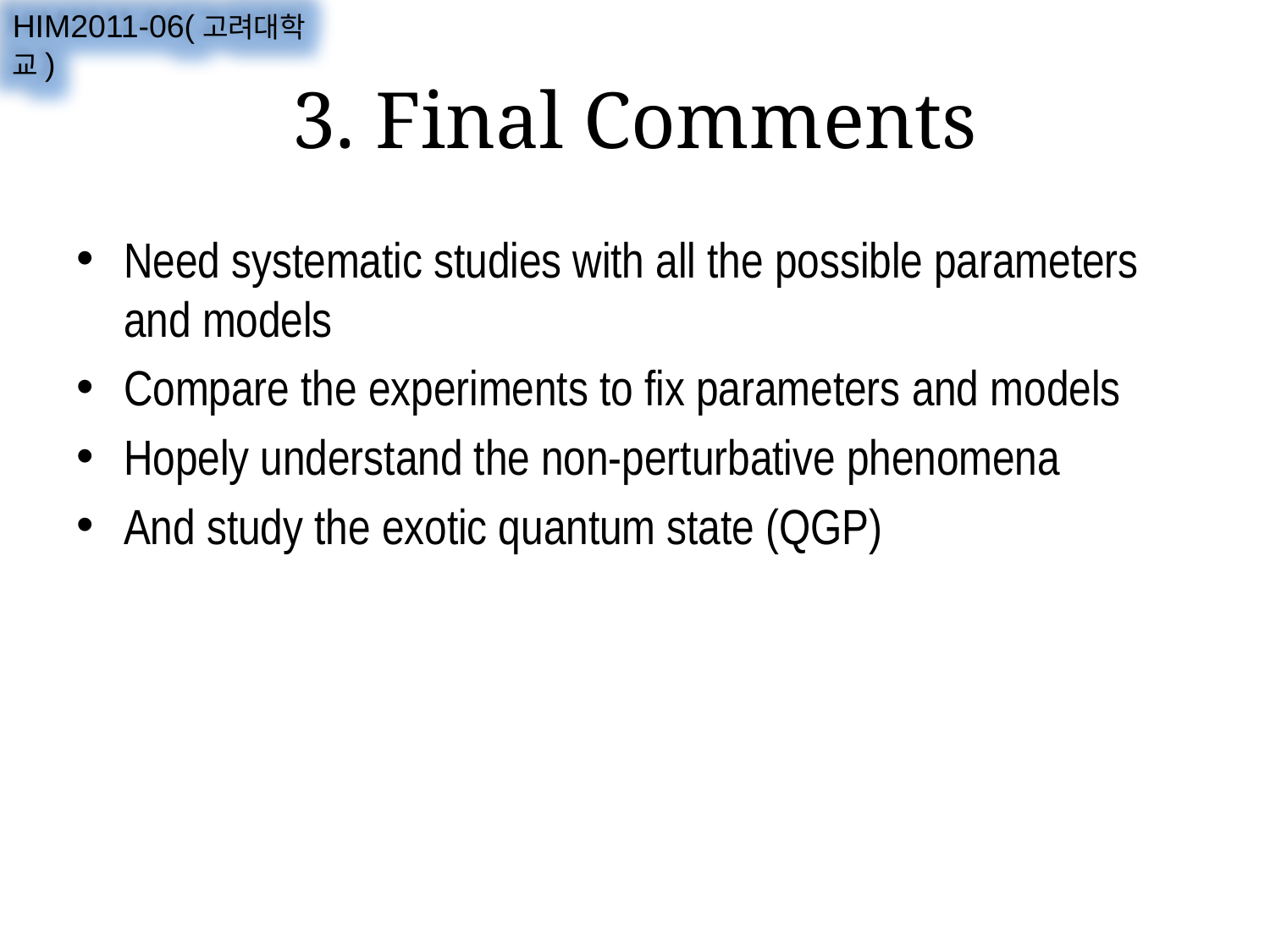

HIM2011-06(고려대학교)
# 3. Final Comments
Need systematic studies with all the possible parameters and models
Compare the experiments to fix parameters and models
Hopely understand the non-perturbative phenomena
And study the exotic quantum state (QGP)